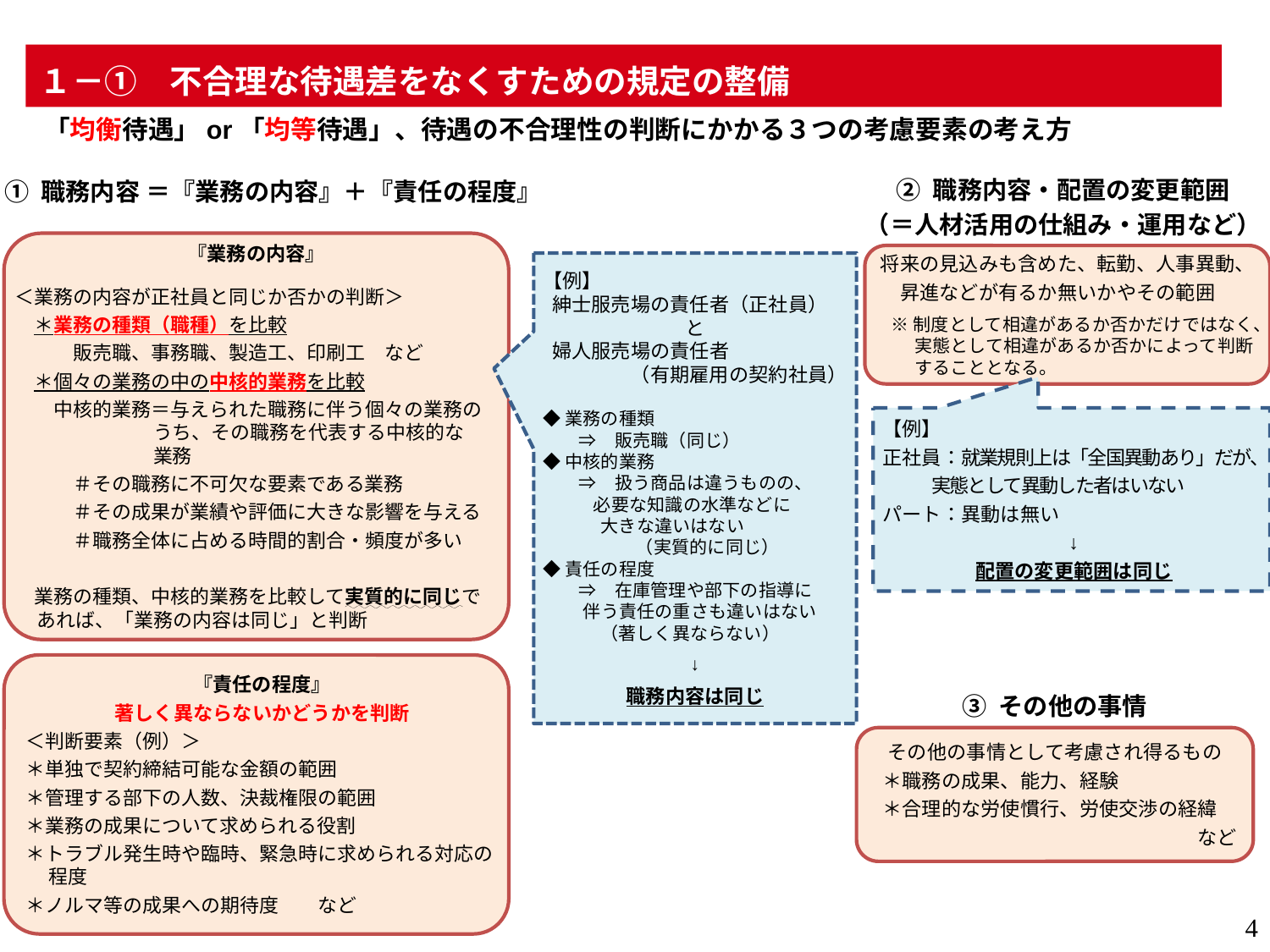

１－①　不合理な待遇差をなくすための規定の整備
「均衡待遇」or「均等待遇」、待遇の不合理性の判断にかかる３つの考慮要素の考え方
① 職務内容 ＝『業務の内容』＋『責任の程度』
② 職務内容・配置の変更範囲
（＝人材活用の仕組み・運用など）
『業務の内容』

＜業務の内容が正社員と同じか否かの判断＞
　＊業務の種類（職種）を比較
　　　販売職、事務職、製造工、印刷工　など
　＊個々の業務の中の中核的業務を比較
　　中核的業務＝与えられた職務に伴う個々の業務のうち、その職務を代表する中核的な　業務
　　　＃その職務に不可欠な要素である業務
　　　＃その成果が業績や評価に大きな影響を与える
　　　＃職務全体に占める時間的割合・頻度が多い

　業務の種類、中核的業務を比較して実質的に同じであれば、「業務の内容は同じ」と判断
将来の見込みも含めた、転勤、人事異動、
昇進などが有るか無いかやその範囲
※制度として相違があるか否かだけではなく、実態として相違があるか否かによって判断することとなる。
【例】
 紳士服売場の責任者（正社員）
と
 婦人服売場の責任者
（有期雇用の契約社員）

◆業務の種類
　　⇒　販売職（同じ）
◆中核的業務
　　⇒　扱う商品は違うものの、
       　必要な知識の水準などに
　　　 大きな違いはない
                      （実質的に同じ）
◆責任の程度
　　⇒　在庫管理や部下の指導に
         伴う責任の重さも違いはない（著しく異ならない）

↓

職務内容は同じ
【例】
正社員：就業規則上は「全国異動あり」だが、
               実態として異動した者はいない
パート：異動は無い
↓
配置の変更範囲は同じ
『責任の程度』
著しく異ならないかどうかを判断
＜判断要素（例）＞
＊単独で契約締結可能な金額の範囲
＊管理する部下の人数、決裁権限の範囲
＊業務の成果について求められる役割
＊トラブル発生時や臨時、緊急時に求められる対応の程度
＊ノルマ等の成果への期待度　　など
③ その他の事情
その他の事情として考慮され得るもの
　＊職務の成果、能力、経験
　＊合理的な労使慣行、労使交渉の経緯
　　　　　　　　　　　　　　　　　など
4